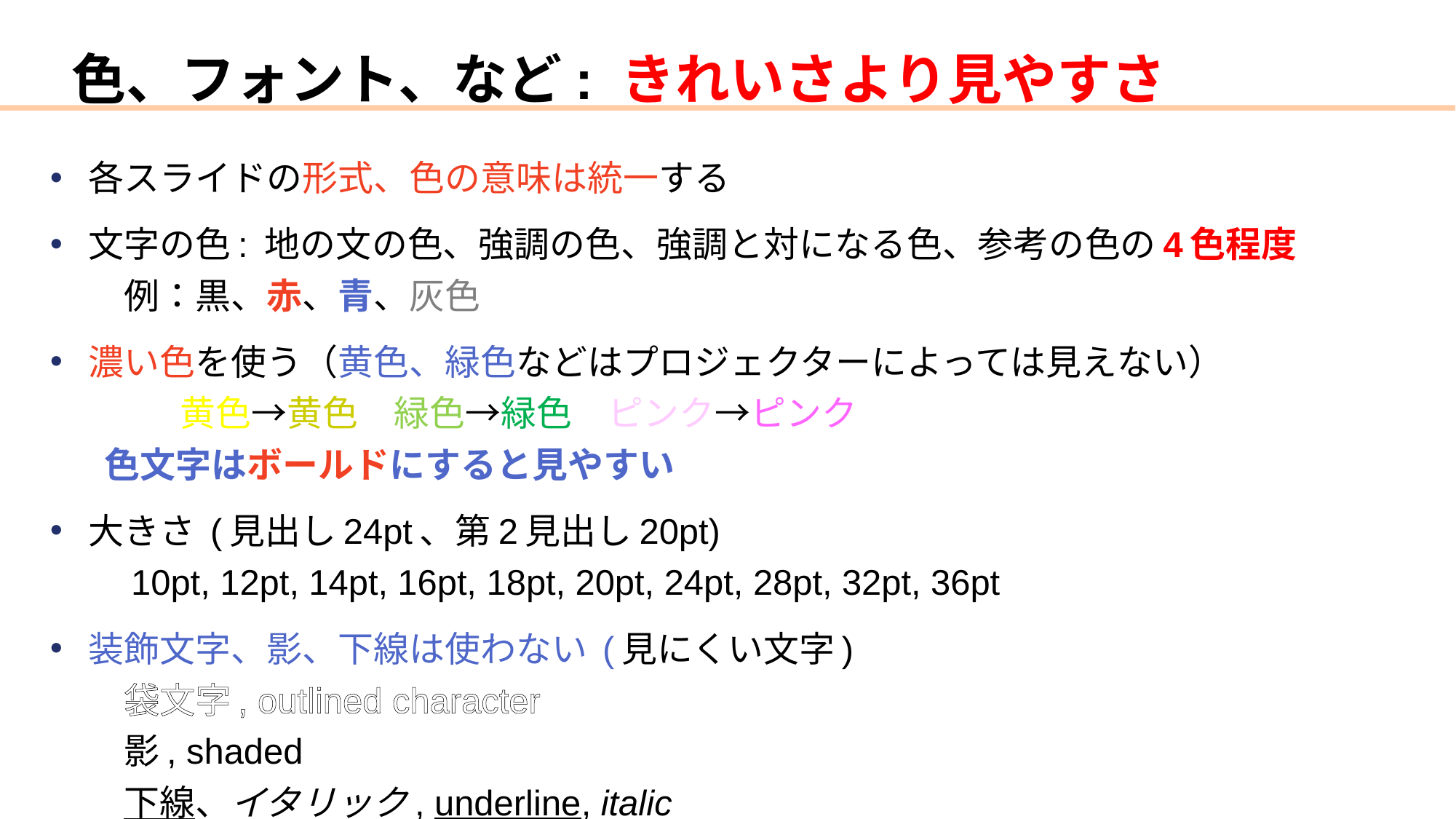

# 色、フォント、など: きれいさより見やすさ
各スライドの形式、色の意味は統一する
文字の色: 地の文の色、強調の色、強調と対になる色、参考の色の4色程度
　例：黒、赤、青、灰色
濃い色を使う（黄色、緑色などはプロジェクターによっては見えない）
	黄色→黄色　緑色→緑色　ピンク→ピンク
  色文字はボールドにすると見やすい
大きさ (見出し24pt、第2見出し20pt)
　10pt, 12pt, 14pt, 16pt, 18pt, 20pt, 24pt, 28pt, 32pt, 36pt
装飾文字、影、下線は使わない (見にくい文字)
　袋文字, outlined character
　影, shaded
　下線、イタリック, underline, italic